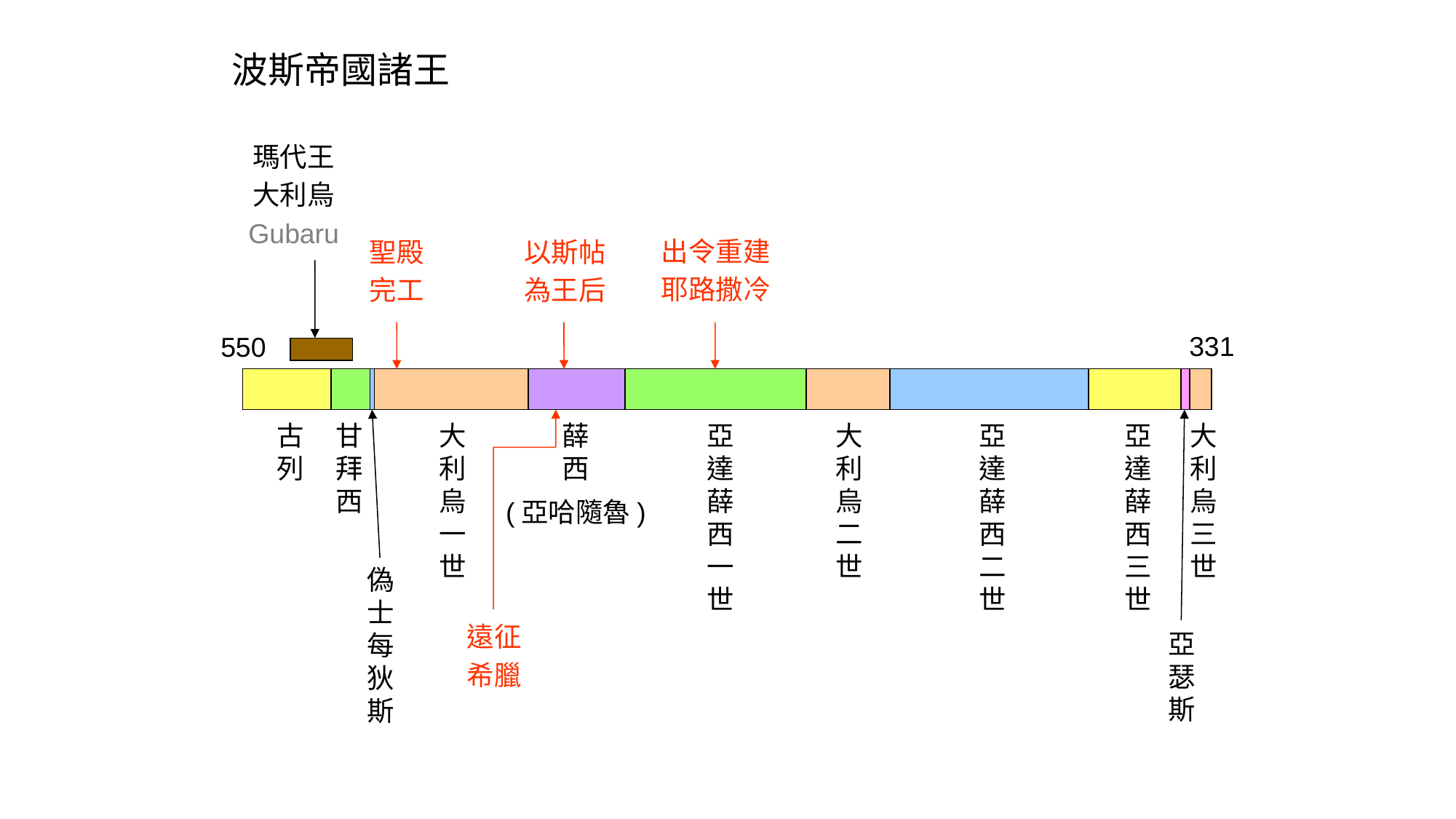

波斯帝國諸王
瑪代王
大利烏
Gubaru
出令重建
耶路撒冷
聖殿
完工
以斯帖
為王后

331
550

古
列
甘
拜
西
亞
達
薛
西
一
世
亞
達
薛
西
二
世
亞
達
薛
西
三
世
大
利
烏
一
世
薛
西
(亞哈隨魯)
大
利
烏
二
世
大
利
烏
三
世

偽
士
每
狄
斯
遠征
希臘
亞
瑟
斯